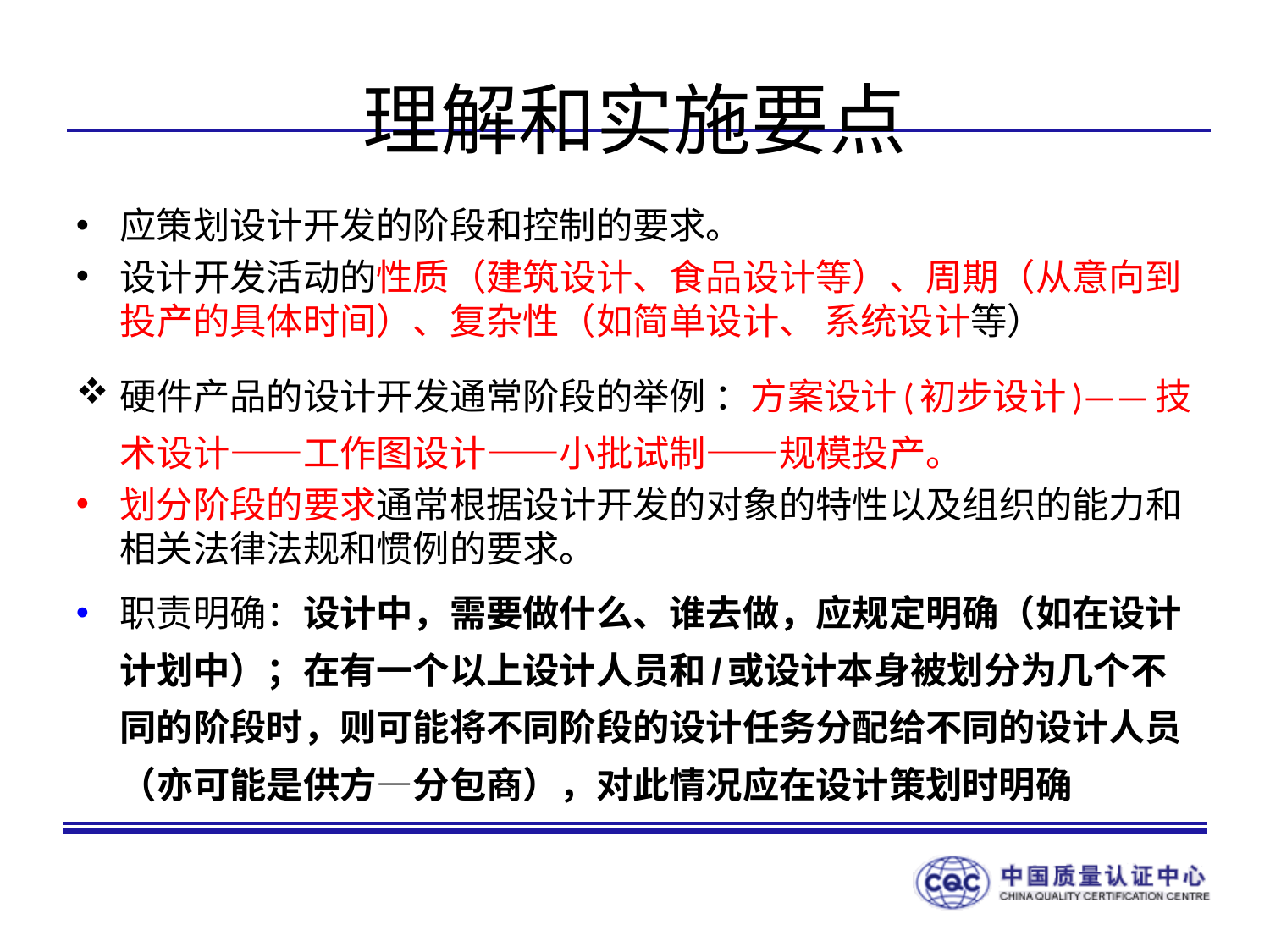

# 理解和实施要点
应策划设计开发的阶段和控制的要求。
设计开发活动的性质（建筑设计、食品设计等）、周期（从意向到投产的具体时间）、复杂性（如简单设计、 系统设计等）
硬件产品的设计开发通常阶段的举例 ：方案设计(初步设计)——技术设计——工作图设计——小批试制——规模投产。
划分阶段的要求通常根据设计开发的对象的特性以及组织的能力和相关法律法规和惯例的要求。
职责明确：设计中，需要做什么、谁去做，应规定明确（如在设计计划中）；在有一个以上设计人员和/或设计本身被划分为几个不同的阶段时，则可能将不同阶段的设计任务分配给不同的设计人员（亦可能是供方—分包商），对此情况应在设计策划时明确

176